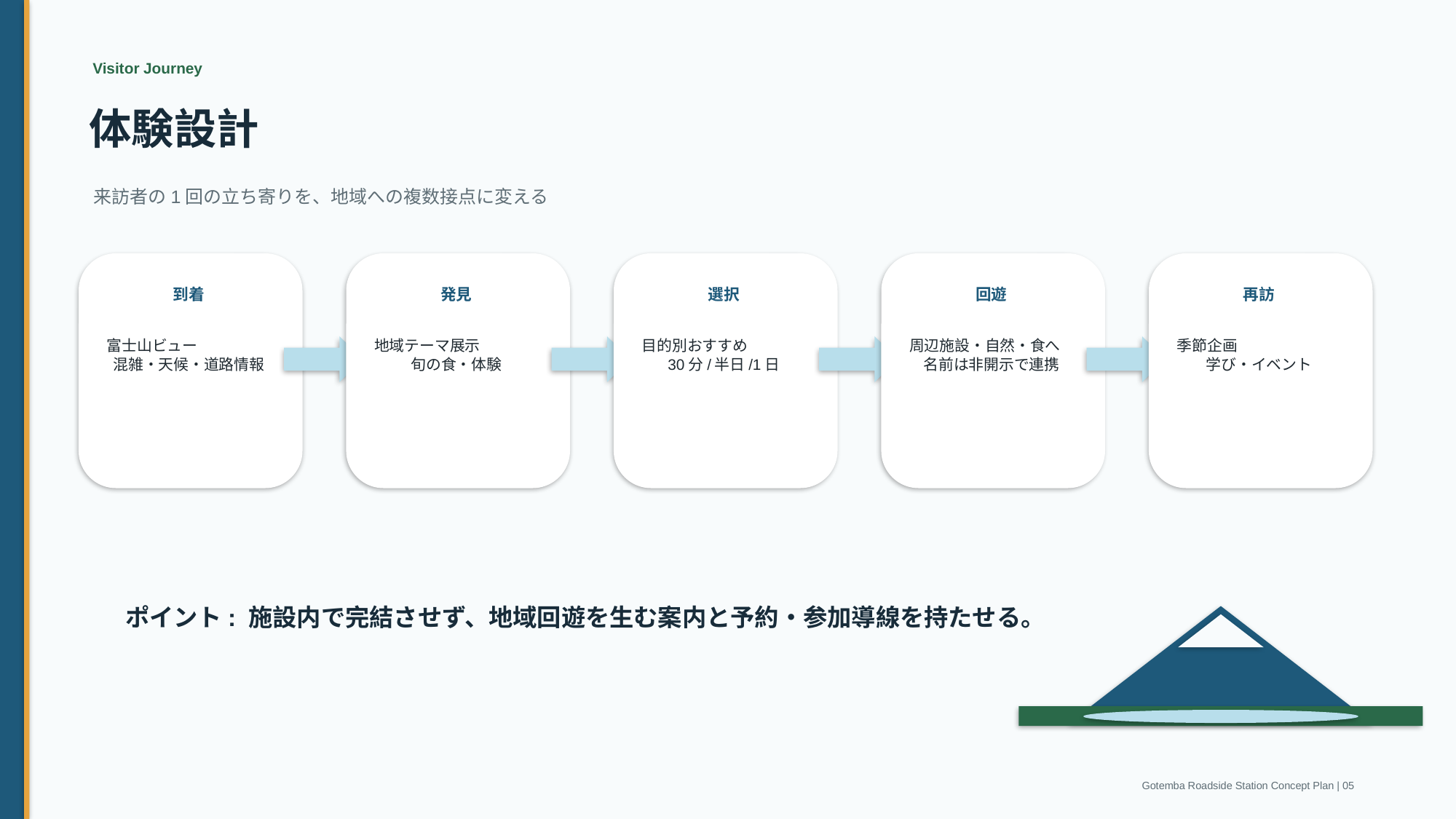

Visitor Journey
体験設計
来訪者の1回の立ち寄りを、地域への複数接点に変える

到着
発見
選択
回遊
再訪
富士山ビュー
混雑・天候・道路情報
地域テーマ展示
旬の食・体験
目的別おすすめ
30分/半日/1日
周辺施設・自然・食へ
名前は非開示で連携
季節企画
学び・イベント

ポイント: 施設内で完結させず、地域回遊を生む案内と予約・参加導線を持たせる。

Gotemba Roadside Station Concept Plan | 05